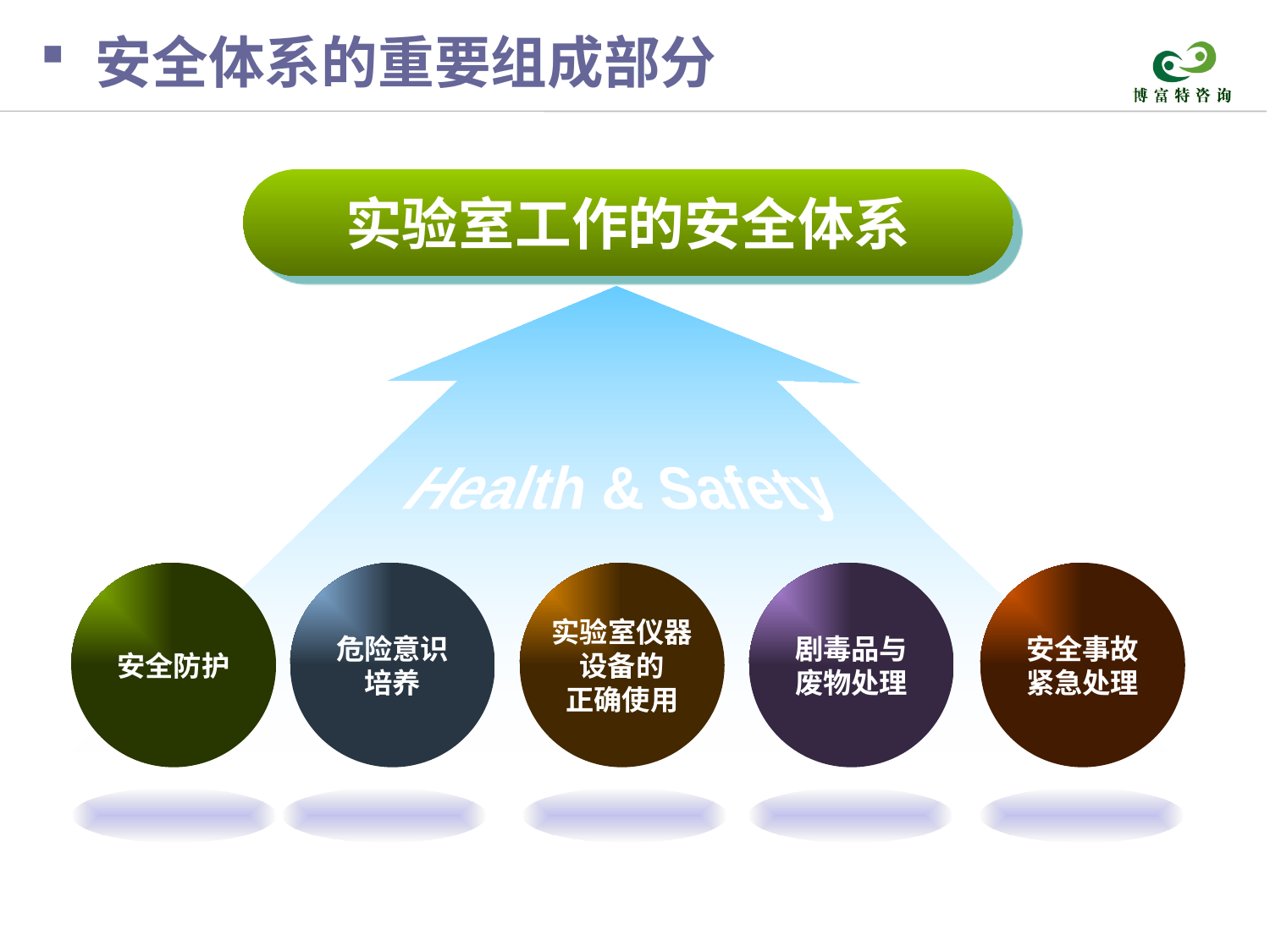

安全体系的重要组成部分

实验室工作的安全体系

Health & Safety
安全防护
危险意识
培养
实验室仪器
设备的
正确使用
剧毒品与
废物处理
安全事故
紧急处理